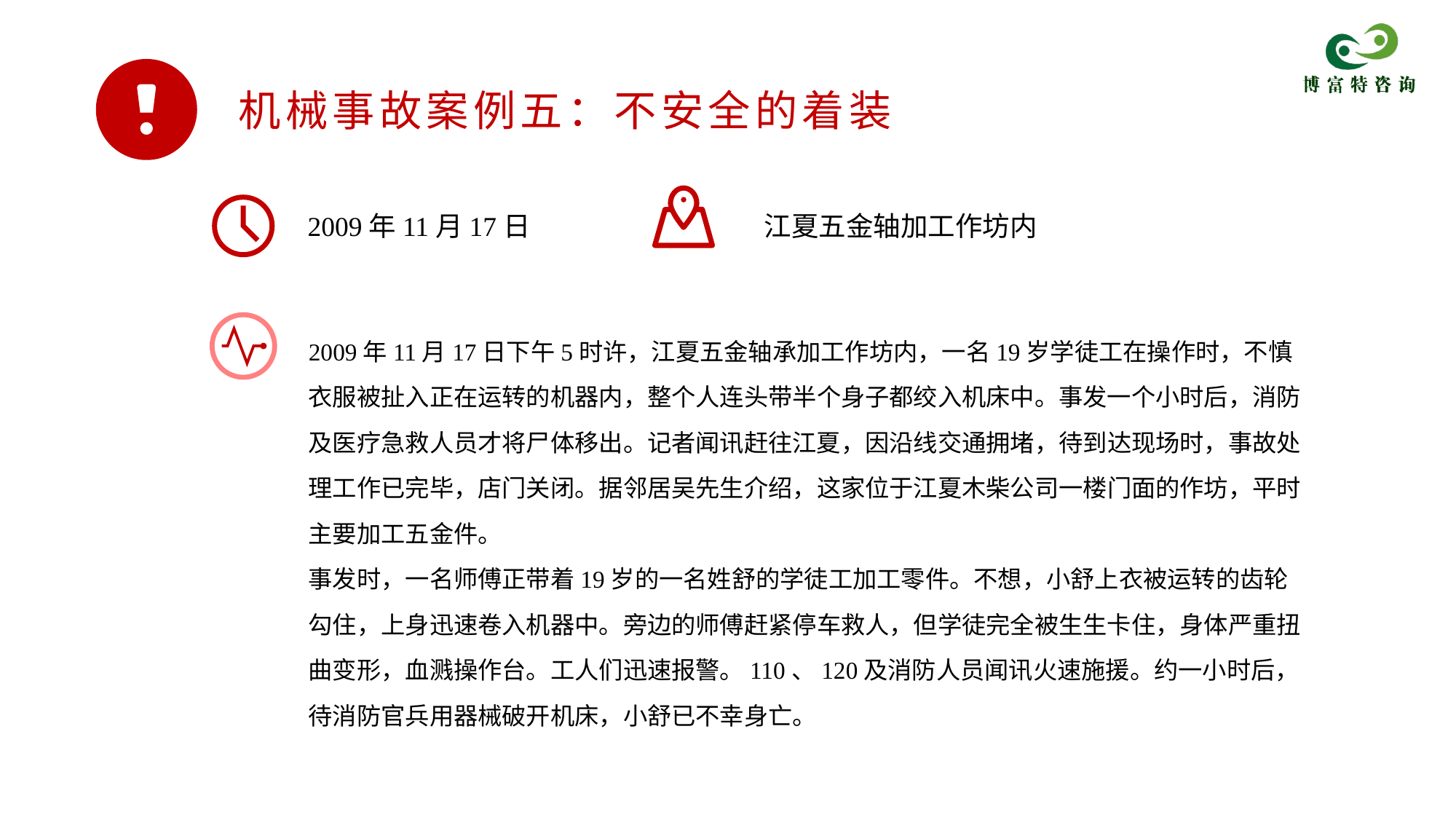

机械事故案例五：不安全的着装

2009年11月17日
江夏五金轴加工作坊内

2009年11月17日下午5时许，江夏五金轴承加工作坊内，一名19岁学徒工在操作时，不慎衣服被扯入正在运转的机器内，整个人连头带半个身子都绞入机床中。事发一个小时后，消防及医疗急救人员才将尸体移出。记者闻讯赶往江夏，因沿线交通拥堵，待到达现场时，事故处理工作已完毕，店门关闭。据邻居吴先生介绍，这家位于江夏木柴公司一楼门面的作坊，平时主要加工五金件。
事发时，一名师傅正带着19岁的一名姓舒的学徒工加工零件。不想，小舒上衣被运转的齿轮勾住，上身迅速卷入机器中。旁边的师傅赶紧停车救人，但学徒完全被生生卡住，身体严重扭曲变形，血溅操作台。工人们迅速报警。110、120及消防人员闻讯火速施援。约一小时后，待消防官兵用器械破开机床，小舒已不幸身亡。